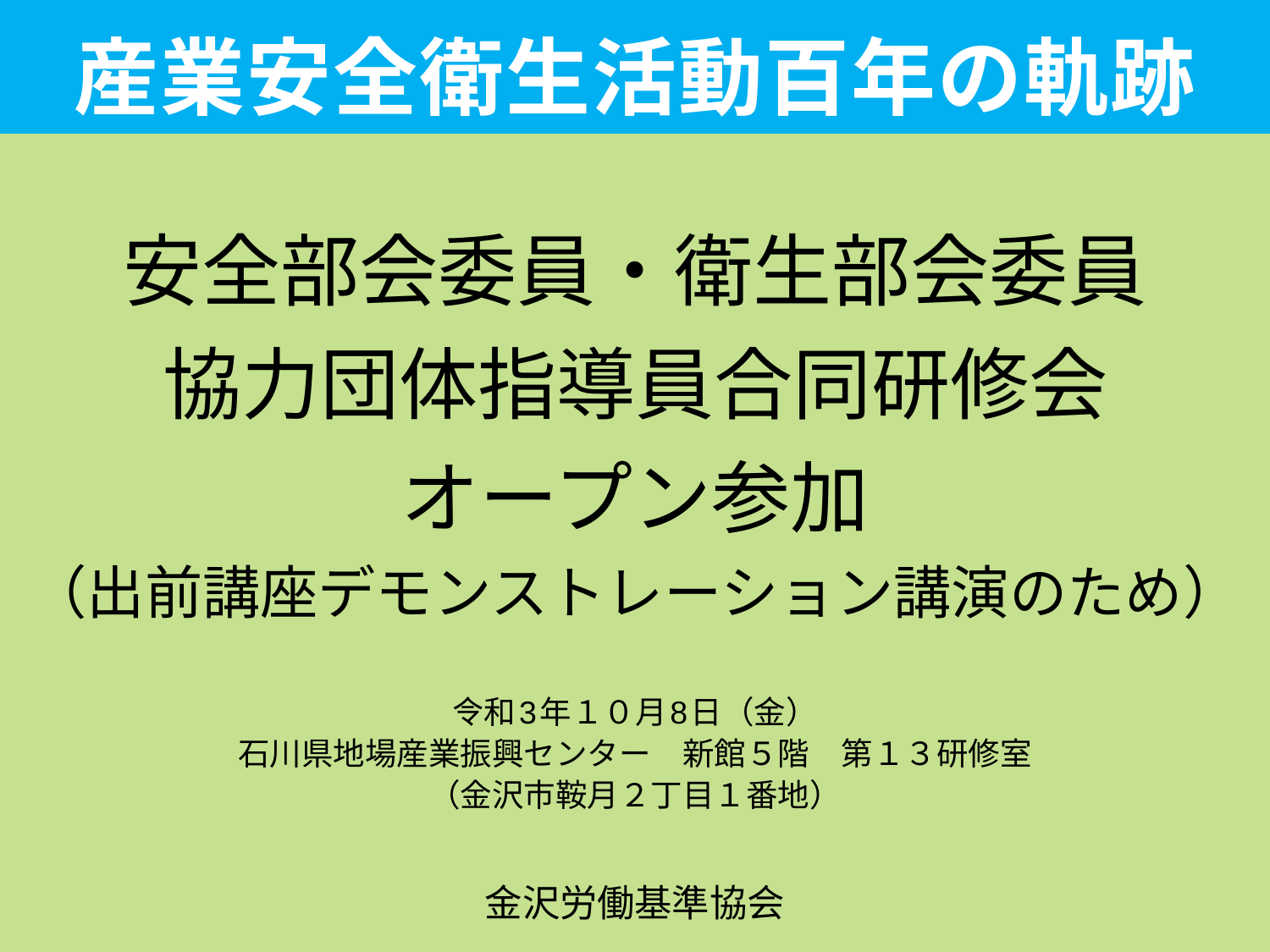

# 産業安全衛生活動百年の軌跡

安全部会委員・衛生部会委員
協力団体指導員合同研修会
オープン参加
（出前講座デモンストレーション講演のため）

令和3年１０月8日（金）
石川県地場産業振興センター　新館５階　第１３研修室
（金沢市鞍月２丁目１番地）

金沢労働基準協会